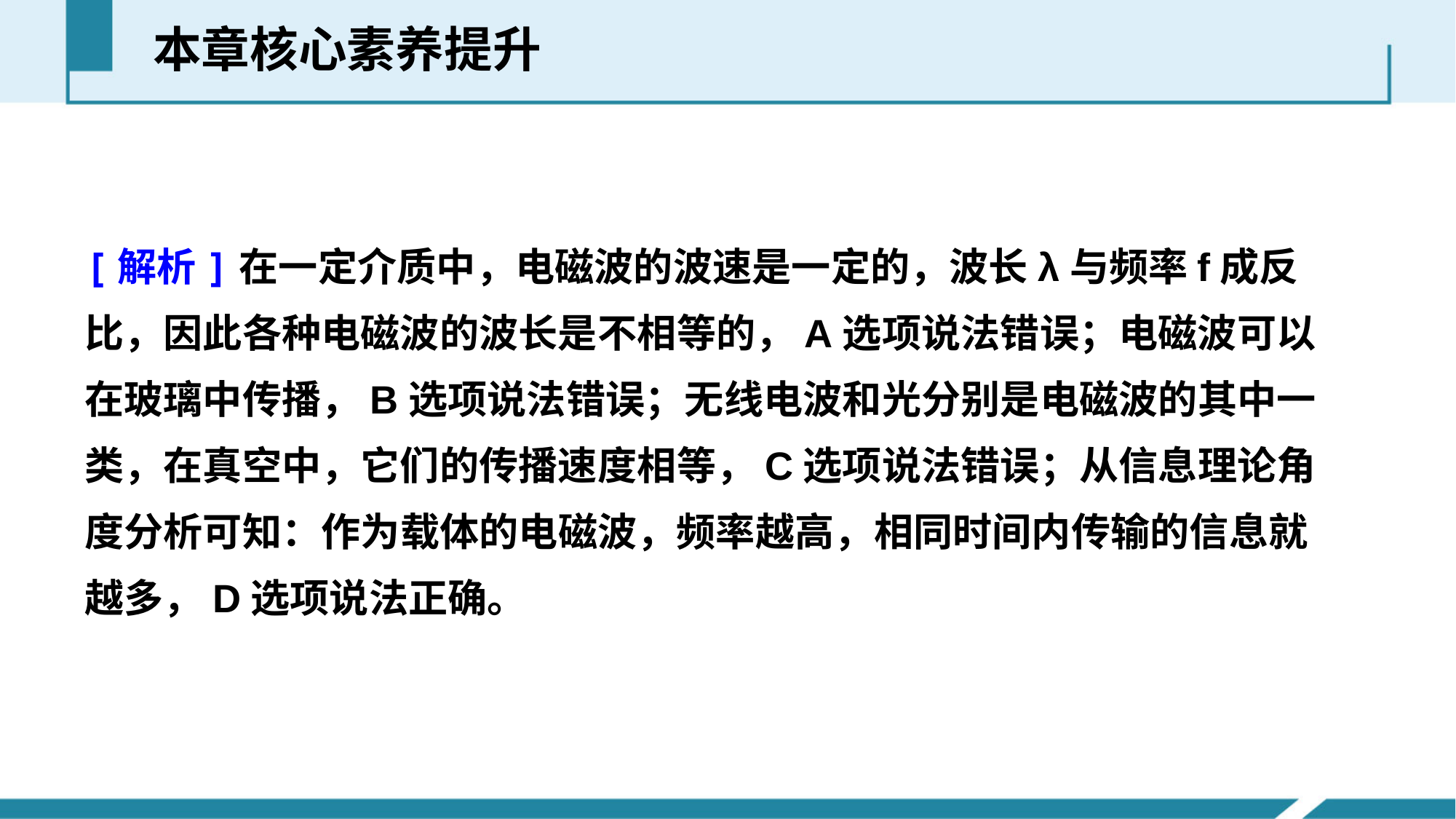

本章核心素养提升
[解析]在一定介质中，电磁波的波速是一定的，波长λ与频率f成反比，因此各种电磁波的波长是不相等的，A选项说法错误；电磁波可以在玻璃中传播，B选项说法错误；无线电波和光分别是电磁波的其中一类，在真空中，它们的传播速度相等，C选项说法错误；从信息理论角度分析可知：作为载体的电磁波，频率越高，相同时间内传输的信息就越多，D选项说法正确。